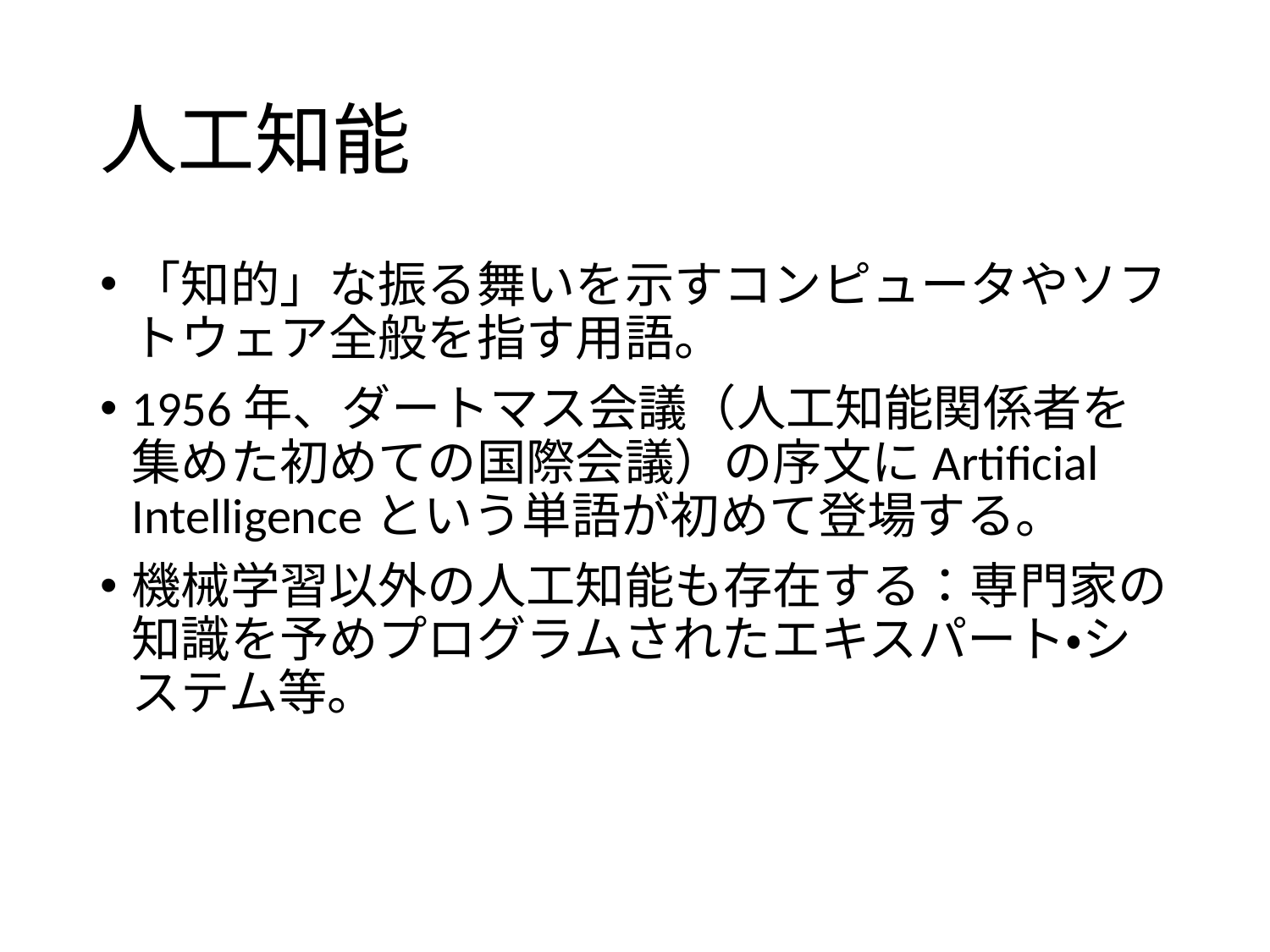

# 人工知能
「知的」な振る舞いを示すコンピュータやソフトウェア全般を指す用語。
1956年、ダートマス会議（人工知能関係者を集めた初めての国際会議）の序文にArtificial Intelligenceという単語が初めて登場する。
機械学習以外の人工知能も存在する：専門家の知識を予めプログラムされたエキスパート・システム等。